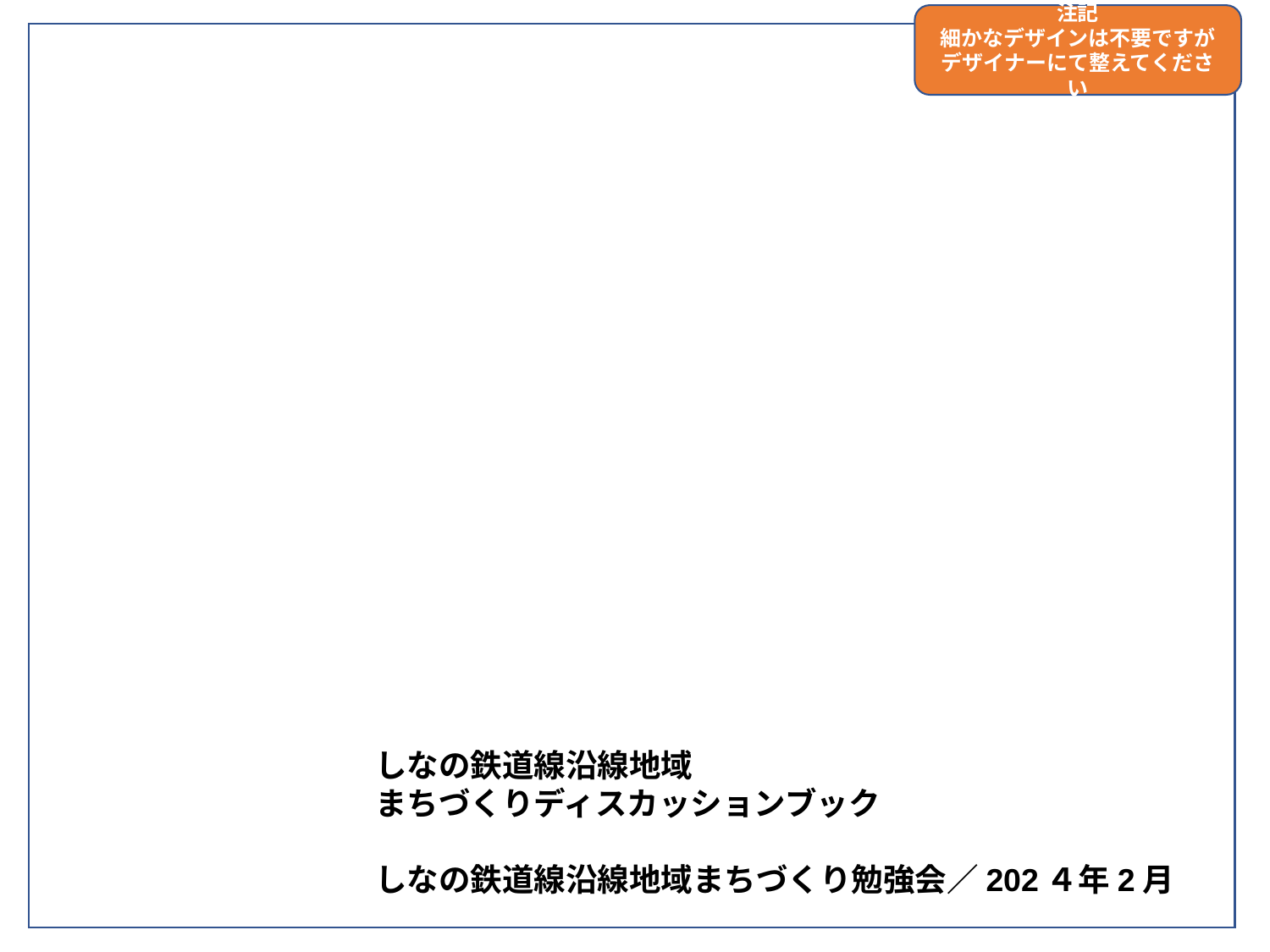

注記
細かなデザインは不要ですが
デザイナーにて整えてください

しなの鉄道線沿線地域
まちづくりディスカッションブック

しなの鉄道線沿線地域まちづくり勉強会／202４年2月